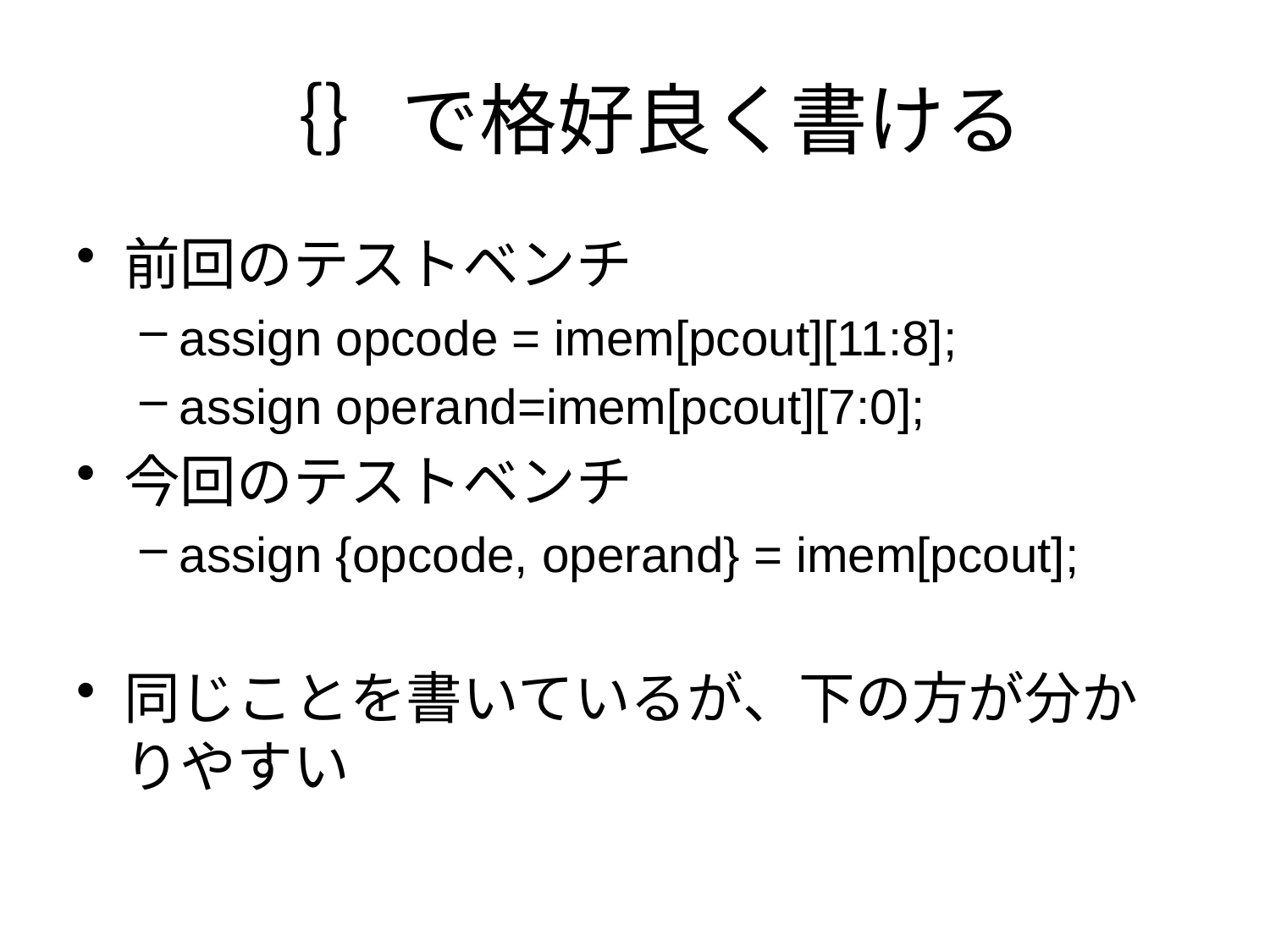

# ｛｝で格好良く書ける
前回のテストベンチ
assign opcode = imem[pcout][11:8];
assign operand=imem[pcout][7:0];
今回のテストベンチ
assign {opcode, operand} = imem[pcout];

同じことを書いているが、下の方が分かりやすい